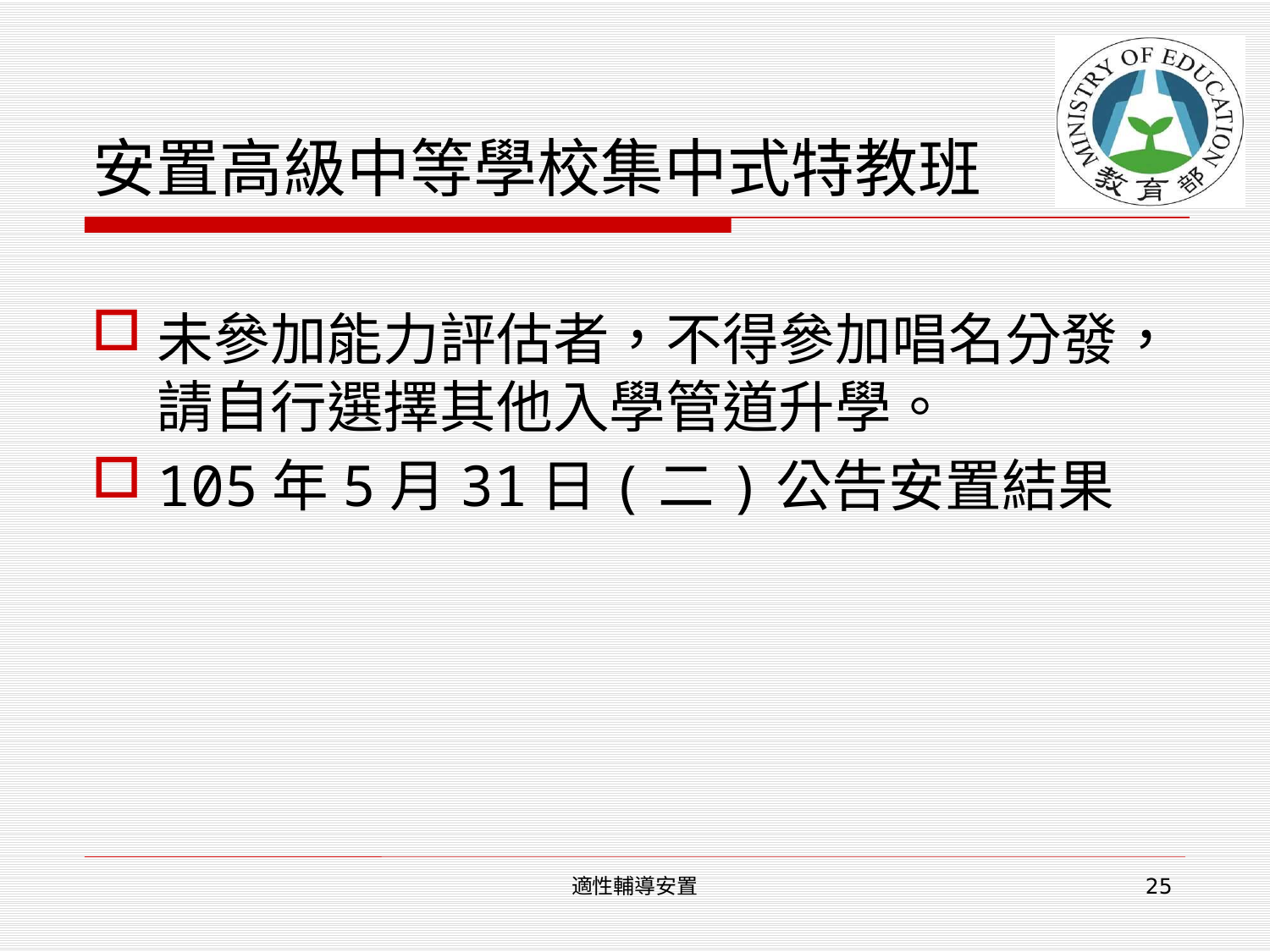

# 安置高級中等學校集中式特教班
未參加能力評估者，不得參加唱名分發，請自行選擇其他入學管道升學。
105年5月31日(二)公告安置結果

適性輔導安置
25